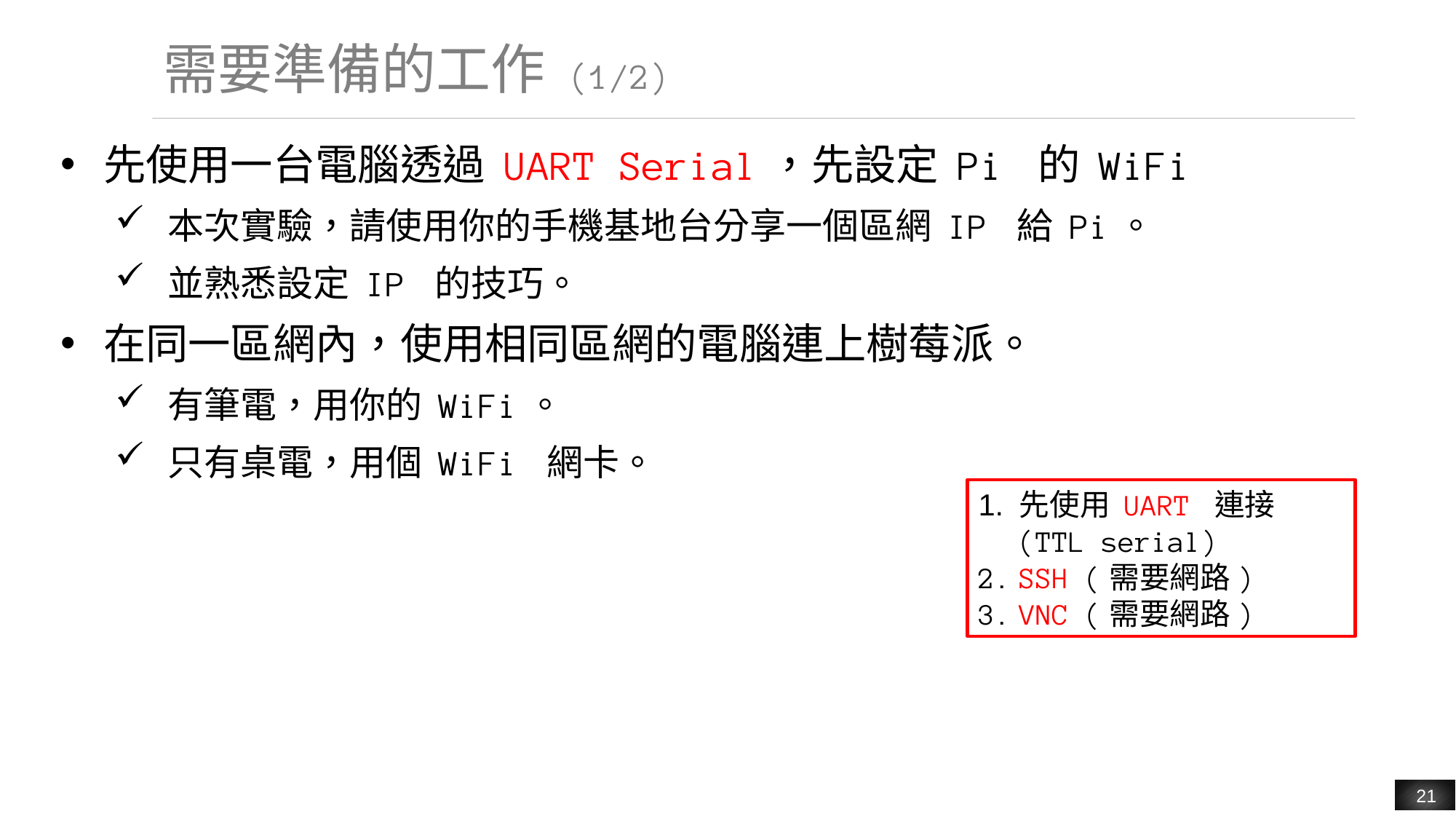

# 需要準備的工作 (1/2)
先使用一台電腦透過 UART Serial，先設定 Pi 的 WiFi
本次實驗，請使用你的手機基地台分享一個區網 IP 給 Pi。
並熟悉設定 IP 的技巧。
在同一區網內，使用相同區網的電腦連上樹莓派。
有筆電，用你的 WiFi。
只有桌電，用個 WiFi 網卡。

先使用 UART 連接
(TTL serial)
SSH (需要網路)
VNC (需要網路)